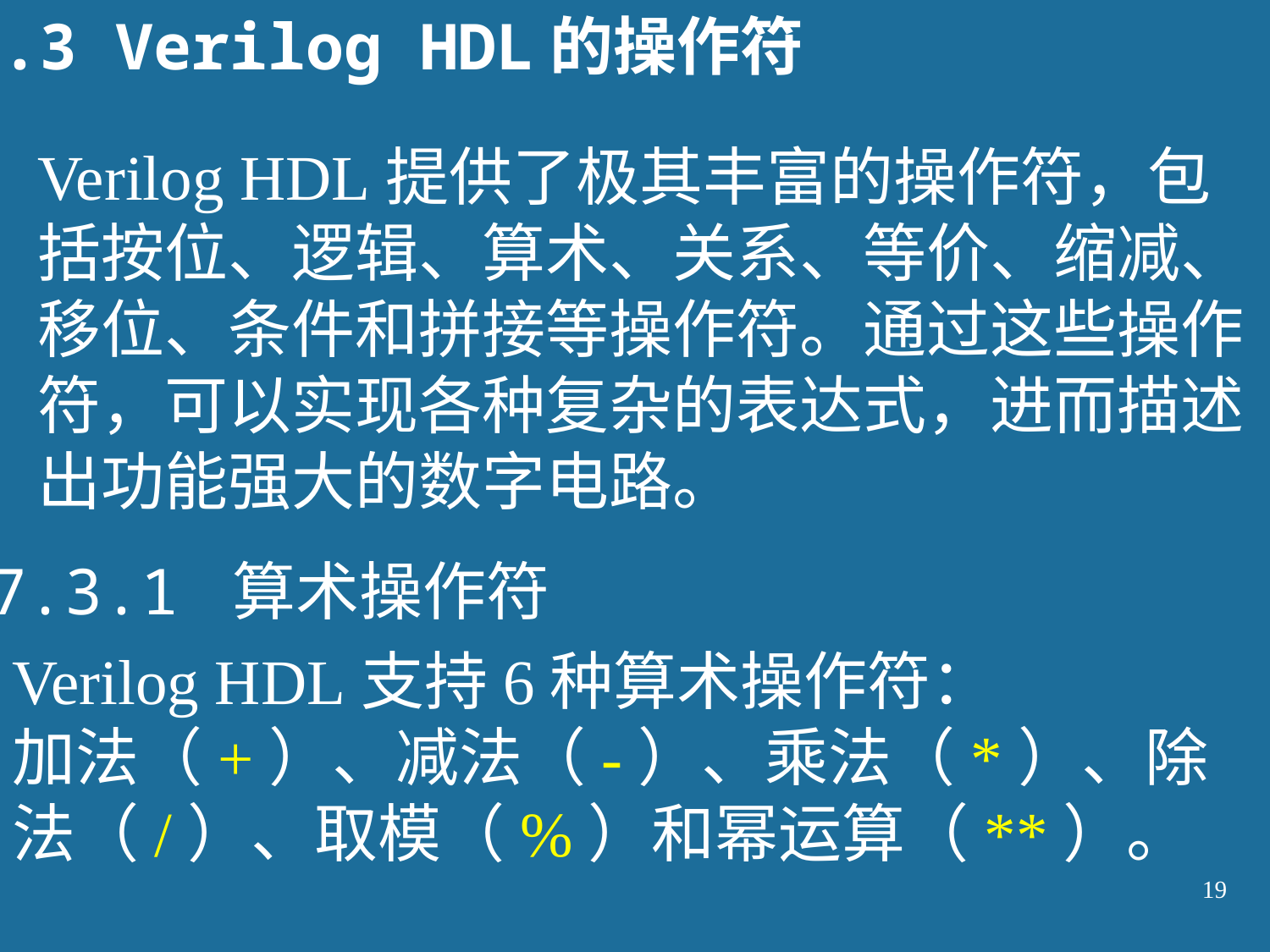

7.3 Verilog HDL的操作符
Verilog HDL提供了极其丰富的操作符，包括按位、逻辑、算术、关系、等价、缩减、移位、条件和拼接等操作符。通过这些操作符，可以实现各种复杂的表达式，进而描述出功能强大的数字电路。
7.3.1 算术操作符
Verilog HDL支持6种算术操作符：
加法（+）、减法（-）、乘法（*）、除法（/）、取模（%）和幂运算（**）。
19